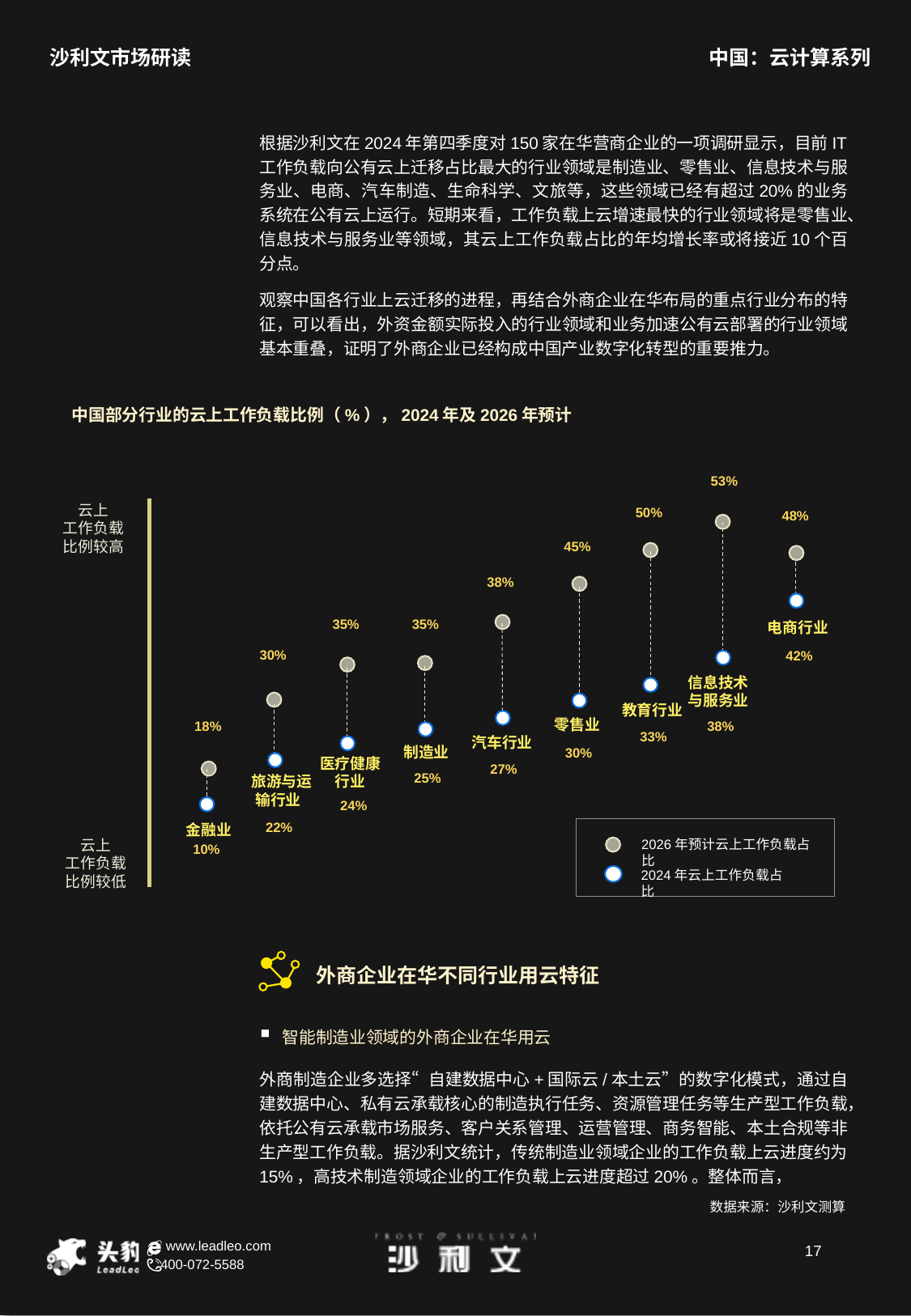

根据沙利文在2024年第四季度对150家在华营商企业的一项调研显示，目前IT工作负载向公有云上迁移占比最大的行业领域是制造业、零售业、信息技术与服务业、电商、汽车制造、生命科学、文旅等，这些领域已经有超过20%的业务系统在公有云上运行。短期来看，工作负载上云增速最快的行业领域将是零售业、信息技术与服务业等领域，其云上工作负载占比的年均增长率或将接近10个百分点。
观察中国各行业上云迁移的进程，再结合外商企业在华布局的重点行业分布的特征，可以看出，外资金额实际投入的行业领域和业务加速公有云部署的行业领域基本重叠，证明了外商企业已经构成中国产业数字化转型的重要推力。
中国部分行业的云上工作负载比例（%），2024年及2026年预计
预计2026年达到55%
酒店餐饮行业
约50%的工作负载部署公有云
53%
信息技术与服务业
38%
云上
工作负载
比例较高
50%
教育行业
33%
48%
电商行业
42%

45%
零售业
30%

38%
汽车行业
27%

35%
医疗健康行业
24%
35%
制造业
25%

30%
 旅游与运输行业
22%

18%
金融业
10%

2026年预计云上工作负载占比

2024年云上工作负载占比

云上
工作负载
比例较低
外商企业在华不同行业用云特征

智能制造业领域的外商企业在华用云
外商制造企业多选择“自建数据中心+国际云/本土云”的数字化模式，通过自建数据中心、私有云承载核心的制造执行任务、资源管理任务等生产型工作负载，依托公有云承载市场服务、客户关系管理、运营管理、商务智能、本土合规等非生产型工作负载。据沙利文统计，传统制造业领域企业的工作负载上云进度约为15%，高技术制造领域企业的工作负载上云进度超过20%。整体而言，
17
数据来源：沙利文测算